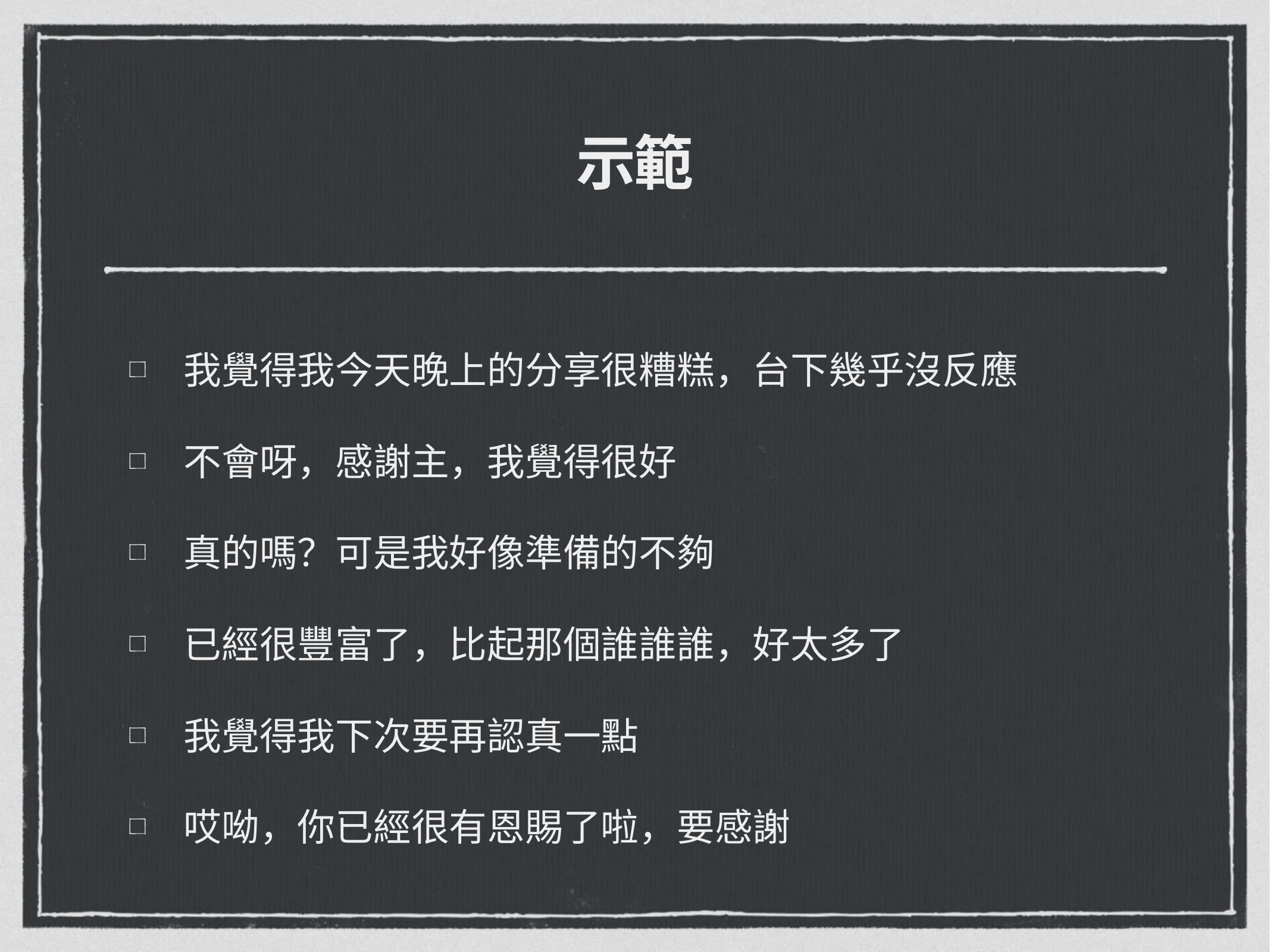

# 示範
我覺得我今天晚上的分享很糟糕，台下幾乎沒反應
不會呀，感謝主，我覺得很好
真的嗎？可是我好像準備的不夠
已經很豐富了，比起那個誰誰誰，好太多了
我覺得我下次要再認真一點
哎呦，你已經很有恩賜了啦，要感謝